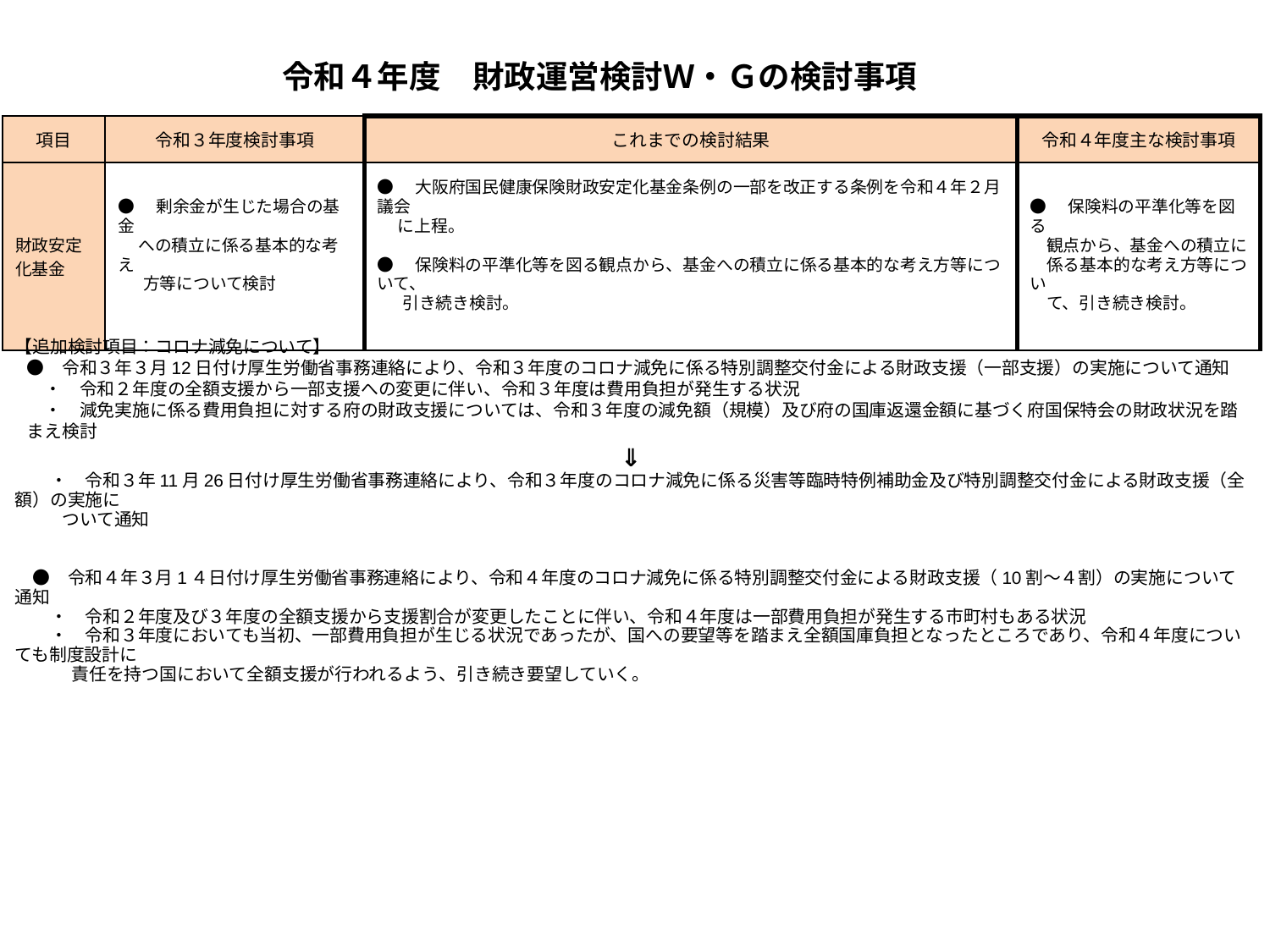

# 令和４年度　財政運営検討Ｗ・Ｇの検討事項
| 項目 | 令和３年度検討事項 | これまでの検討結果 | 令和４年度主な検討事項 |
| --- | --- | --- | --- |
| 財政安定化基金 | ●　剰余金が生じた場合の基金 　 への積立に係る基本的な考え 　方等について検討 | ●　大阪府国民健康保険財政安定化基金条例の一部を改正する条例を令和４年２月議会 　 に上程。 ●　保険料の平準化等を図る観点から、基金への積立に係る基本的な考え方等について、 　引き続き検討。 | ●　保険料の平準化等を図る 　観点から、基金への積立に 　係る基本的な考え方等につい 　て、引き続き検討。 |
【追加検討項目：コロナ減免について】
●　令和３年３月12日付け厚生労働省事務連絡により、令和３年度のコロナ減免に係る特別調整交付金による財政支援（一部支援）の実施について通知
　・　令和２年度の全額支援から一部支援への変更に伴い、令和３年度は費用負担が発生する状況
　・　減免実施に係る費用負担に対する府の財政支援については、令和３年度の減免額（規模）及び府の国庫返還金額に基づく府国保特会の財政状況を踏まえ検討
⇓
　　・　令和３年11月26日付け厚生労働省事務連絡により、令和３年度のコロナ減免に係る災害等臨時特例補助金及び特別調整交付金による財政支援（全額）の実施に
　　   ついて通知

　●　令和４年３月1４日付け厚生労働省事務連絡により、令和４年度のコロナ減免に係る特別調整交付金による財政支援（10割～４割）の実施について通知
　　・　令和２年度及び３年度の全額支援から支援割合が変更したことに伴い、令和４年度は一部費用負担が発生する市町村もある状況
　　・　令和３年度においても当初、一部費用負担が生じる状況であったが、国への要望等を踏まえ全額国庫負担となったところであり、令和４年度についても制度設計に
　　　 責任を持つ国において全額支援が行われるよう、引き続き要望していく。